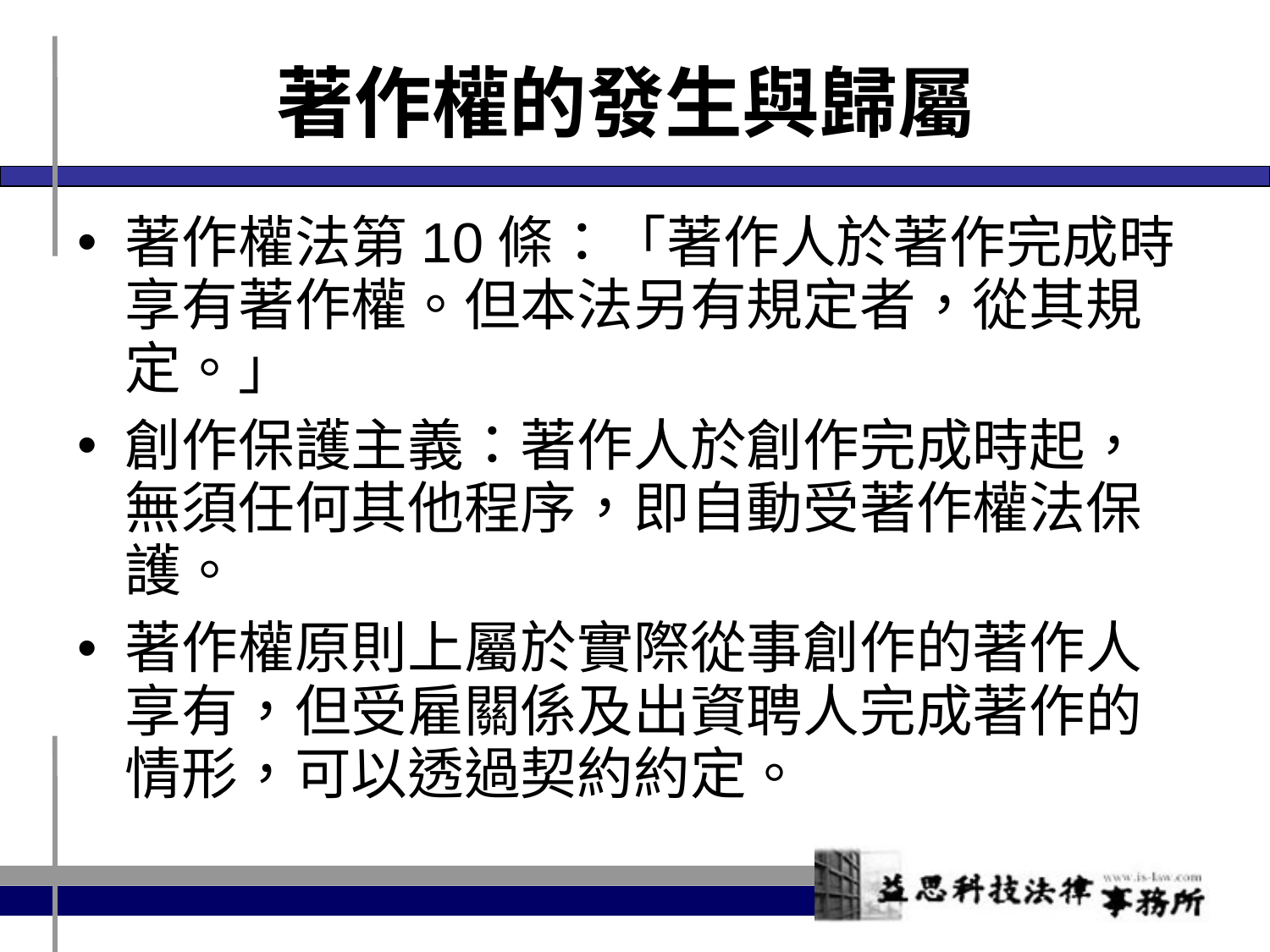

# 著作權的發生與歸屬
著作權法第10條：「著作人於著作完成時享有著作權。但本法另有規定者，從其規定。」
創作保護主義：著作人於創作完成時起，無須任何其他程序，即自動受著作權法保護。
著作權原則上屬於實際從事創作的著作人享有，但受雇關係及出資聘人完成著作的情形，可以透過契約約定。